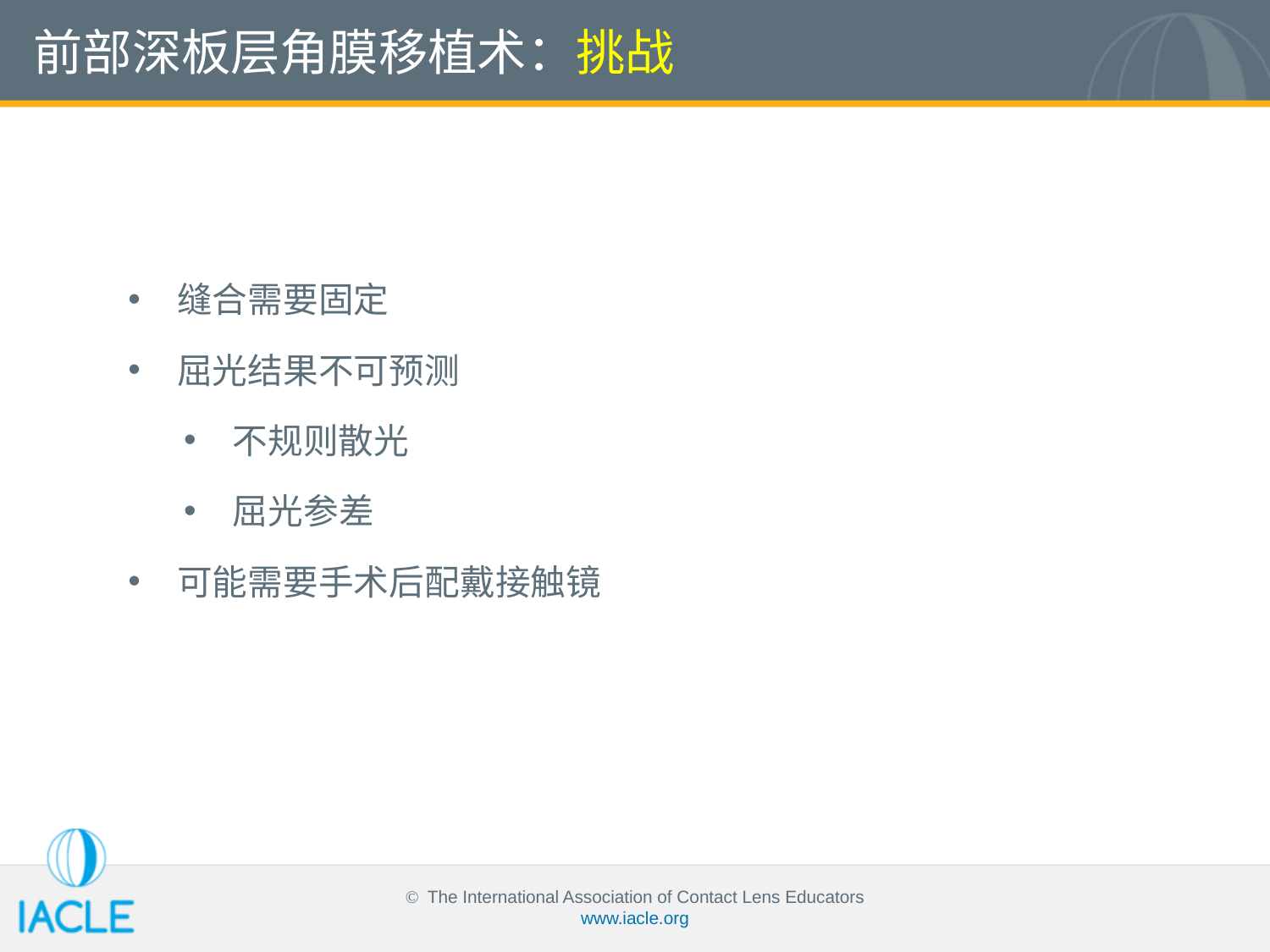

前部深板层角膜移植术：挑战
缝合需要固定
屈光结果不可预测
不规则散光
屈光参差
可能需要手术后配戴接触镜